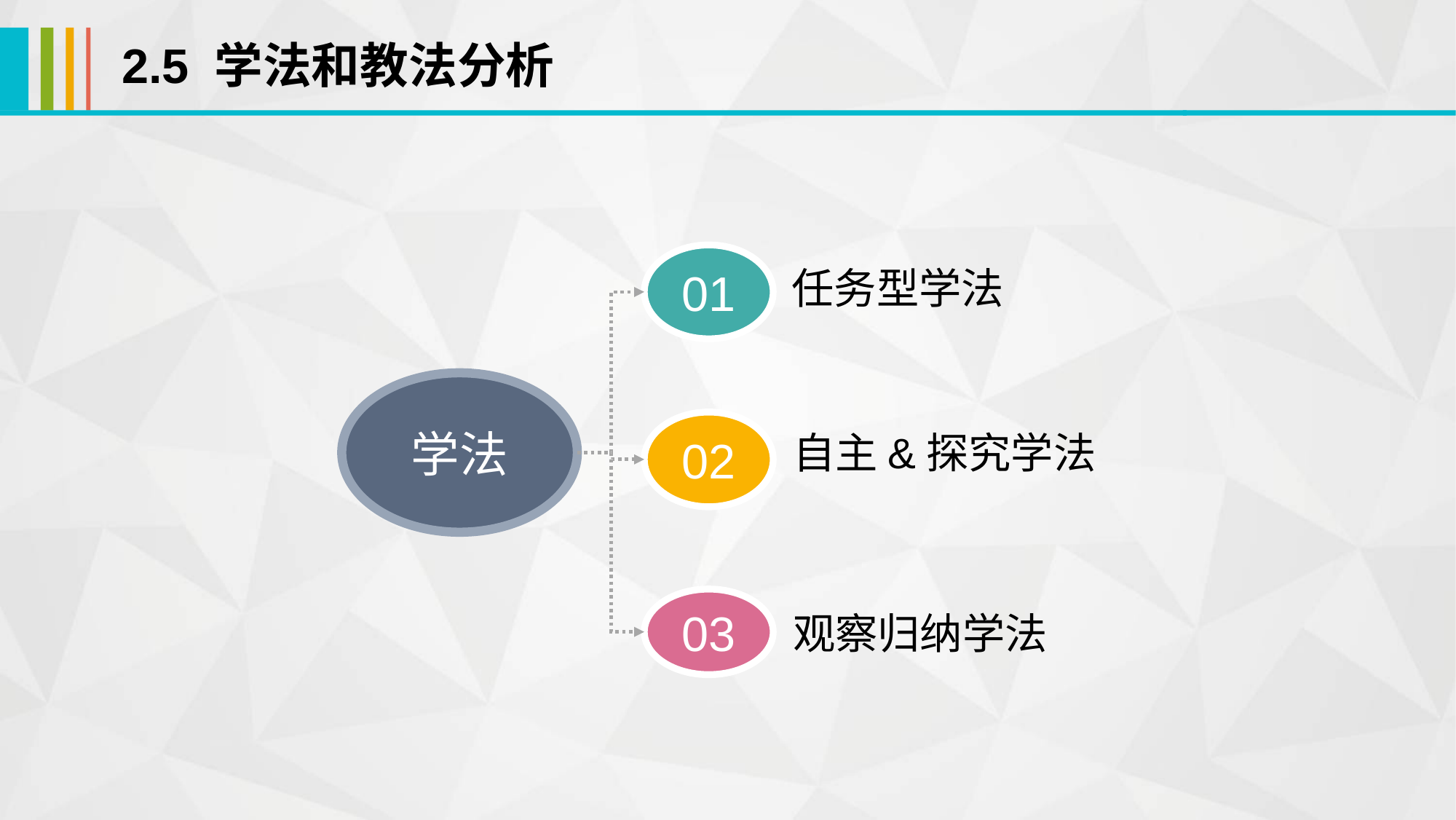

2.5 学法和教法分析

任务型学法
01
学法
自主&探究学法
02
观察归纳学法
03